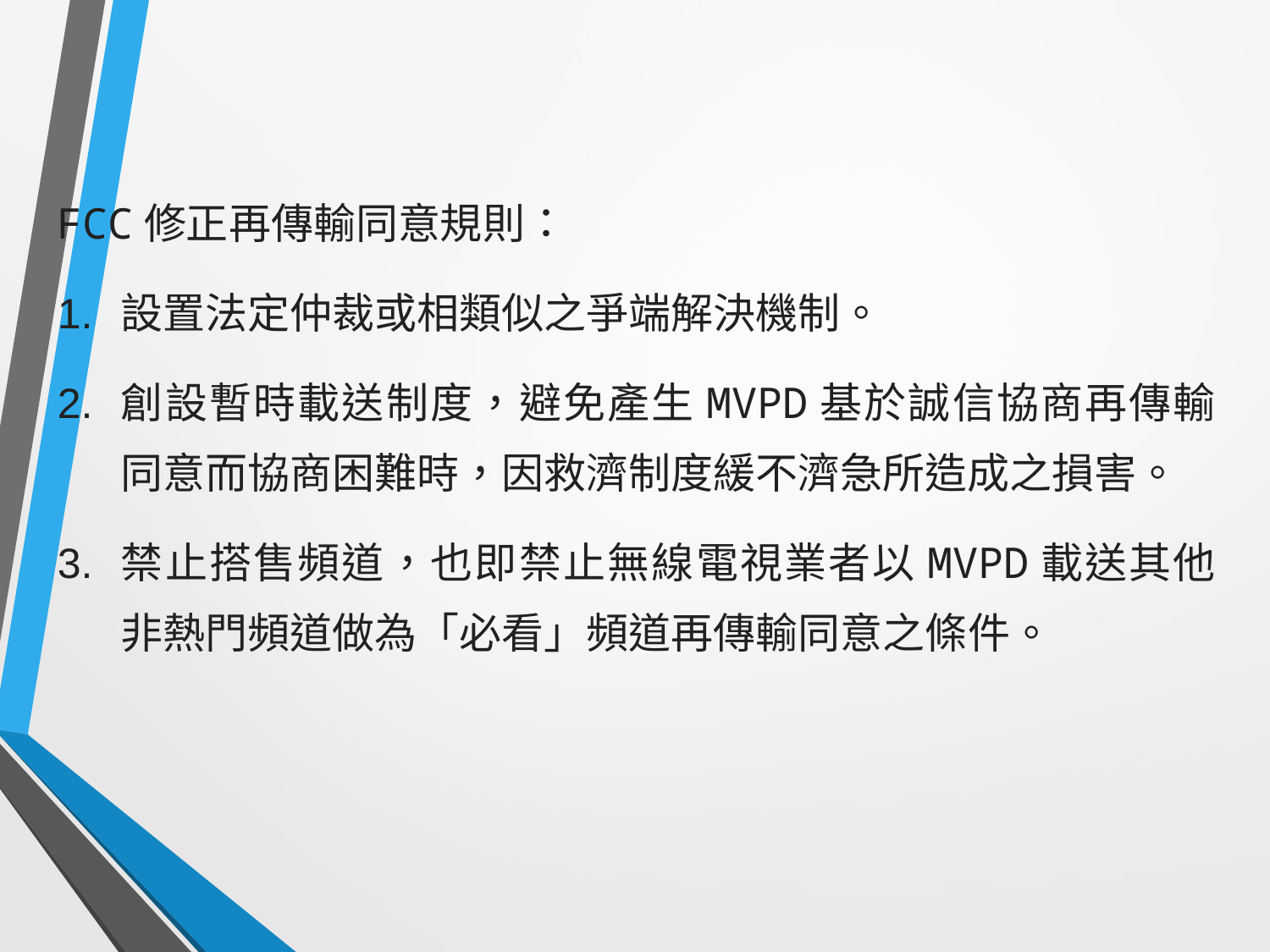

#
FCC修正再傳輸同意規則：
設置法定仲裁或相類似之爭端解決機制。
創設暫時載送制度，避免產生MVPD基於誠信協商再傳輸同意而協商困難時，因救濟制度緩不濟急所造成之損害。
禁止搭售頻道，也即禁止無線電視業者以MVPD載送其他非熱門頻道做為「必看」頻道再傳輸同意之條件。